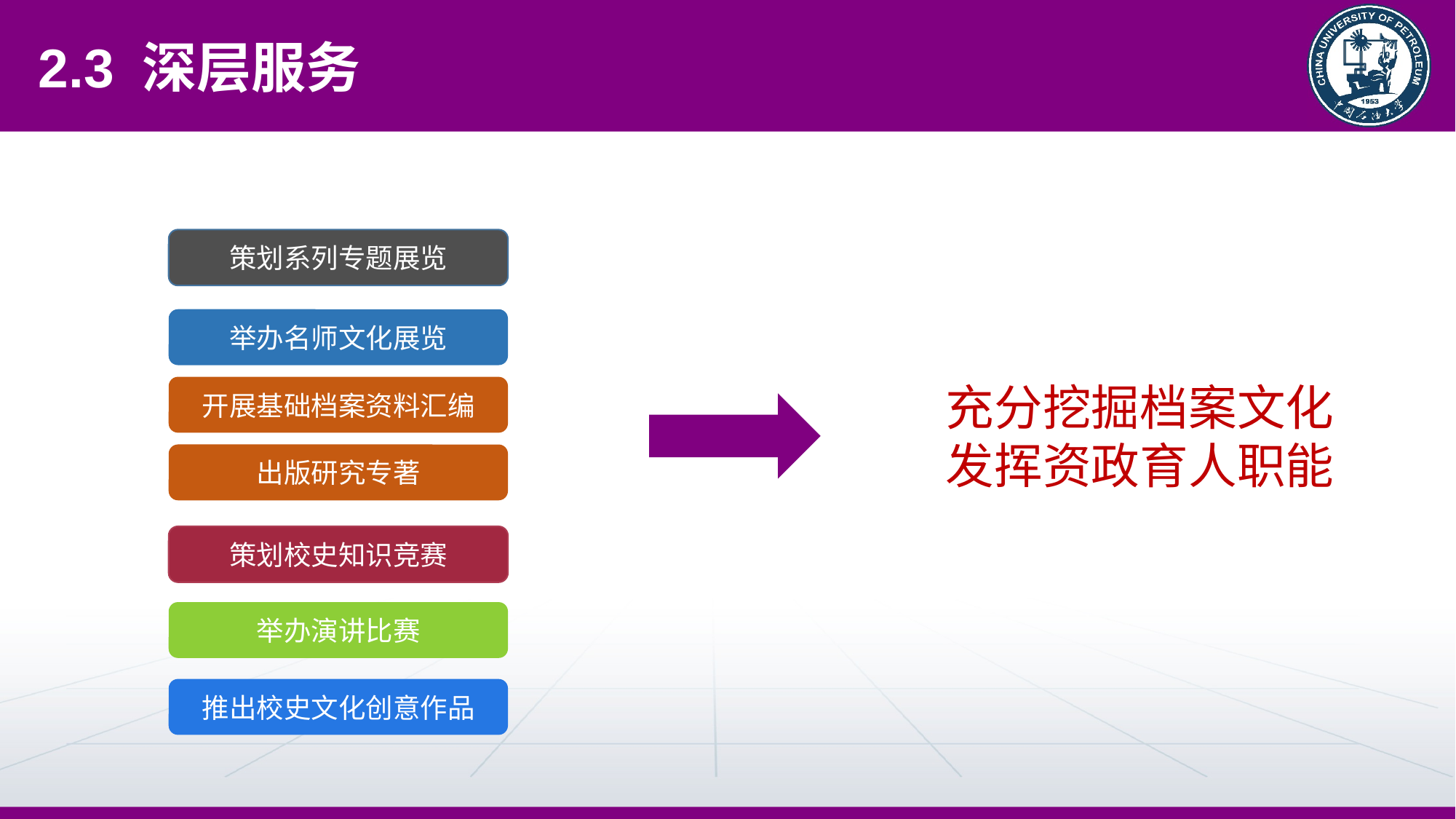

2.3 深层服务
策划系列专题展览
举办名师文化展览
充分挖掘档案文化
发挥资政育人职能
开展基础档案资料汇编

出版研究专著
策划校史知识竞赛
举办演讲比赛
推出校史文化创意作品